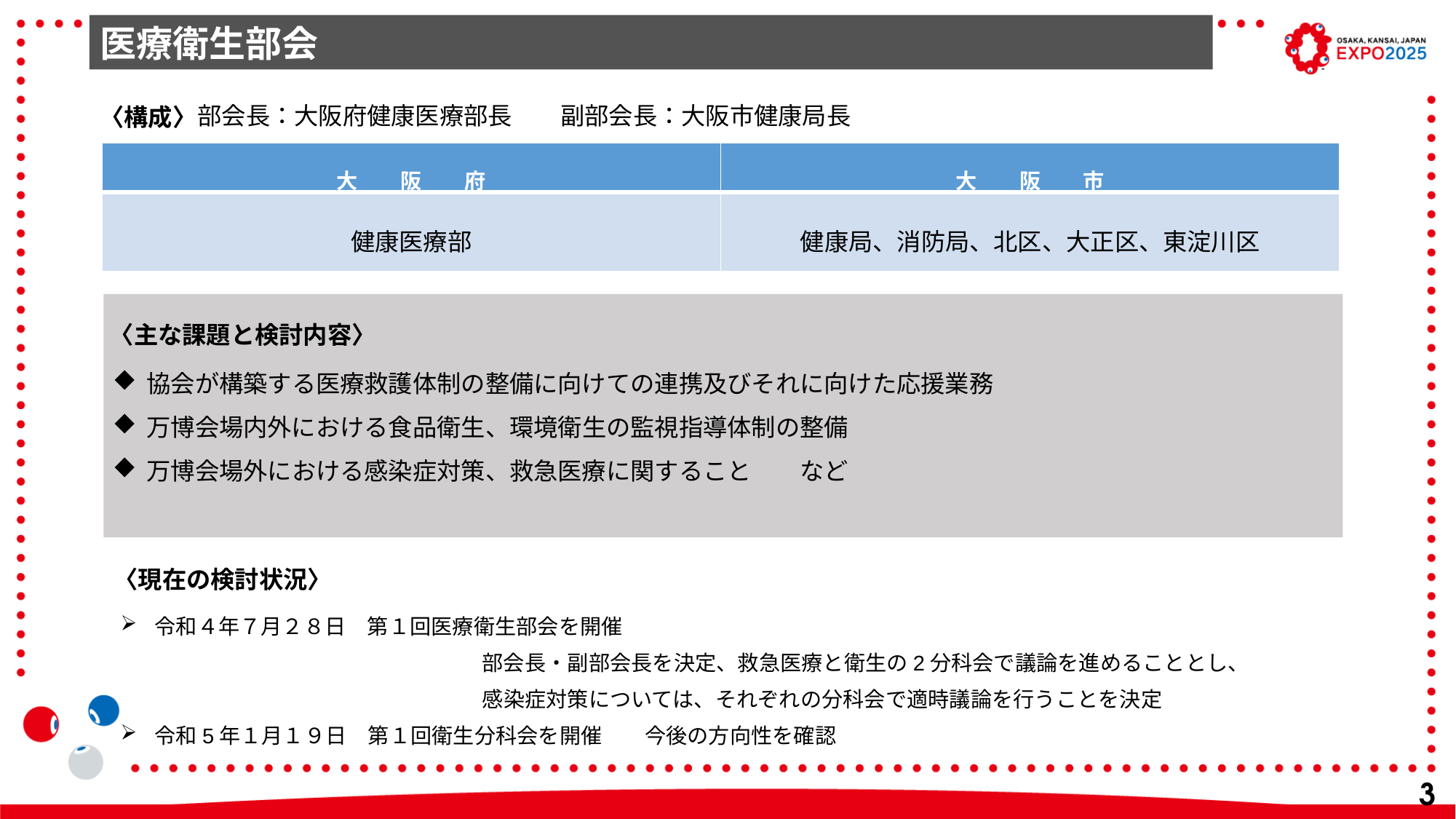

医療衛生部会
　部会長：大阪府健康医療部長　　副部会長：大阪市健康局長
〈構成〉
| 大　　阪　　府 | 大　　阪　　市 |
| --- | --- |
| 健康医療部 | 健康局、消防局、北区、大正区、東淀川区 |

〈主な課題と検討内容〉
協会が構築する医療救護体制の整備に向けての連携及びそれに向けた応援業務
万博会場内外における食品衛生、環境衛生の監視指導体制の整備
万博会場外における感染症対策、救急医療に関すること　　など

〈現在の検討状況〉
令和４年７月２８日　第１回医療衛生部会を開催
　　　　　　　　　　　　　　　　　部会長・副部会長を決定、救急医療と衛生の2分科会で議論を進めることとし、
　　　　　　　　　　　　　　　　　感染症対策については、それぞれの分科会で適時議論を行うことを決定
令和5年１月１９日　第１回衛生分科会を開催　　今後の方向性を確認
36